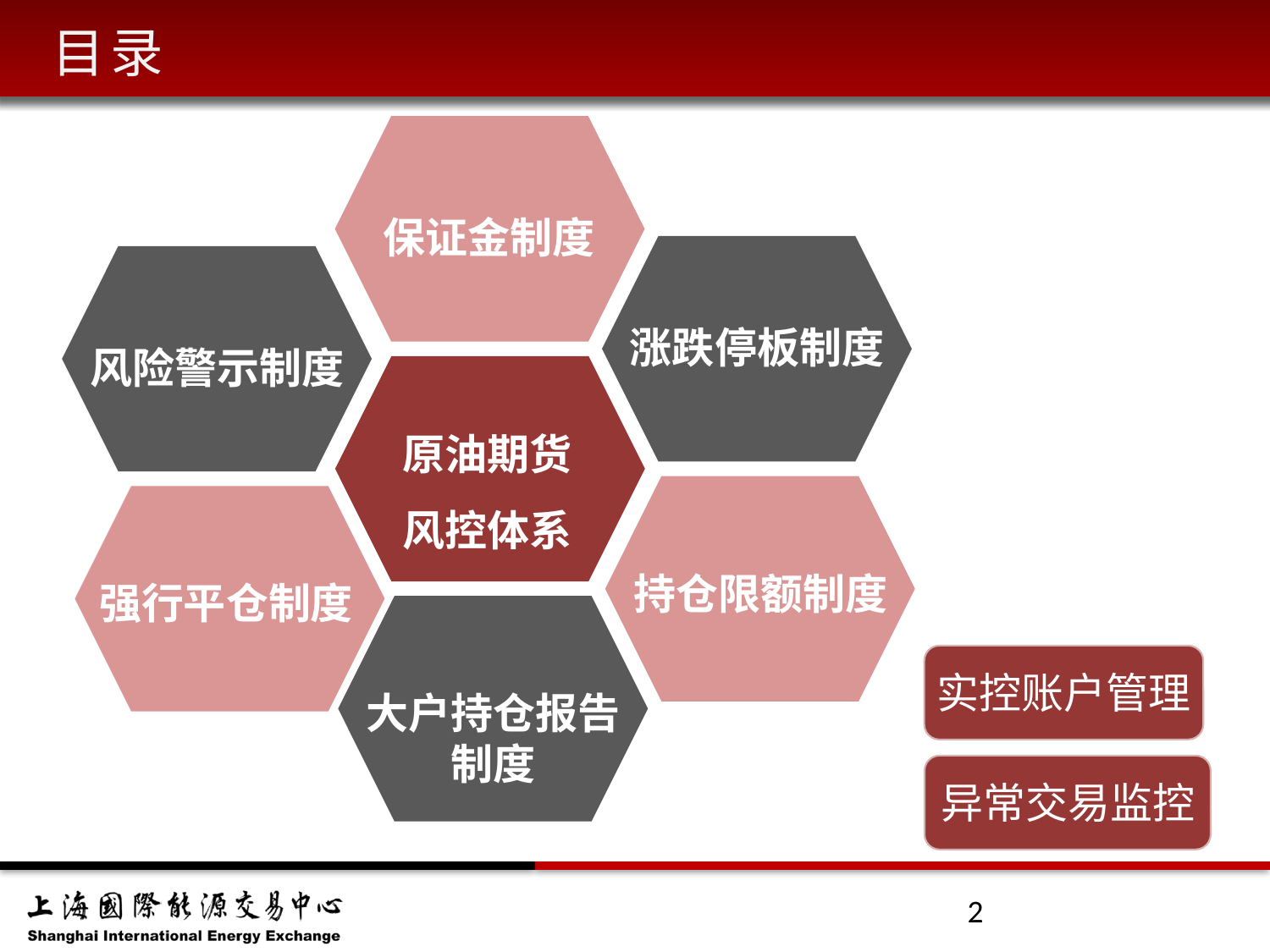

# 目录

保证金制度

涨跌停板制度

风险警示制度

原油期货
风控体系

持仓限额制度

强行平仓制度

大户持仓报告
制度

实控账户管理

异常交易监控
2